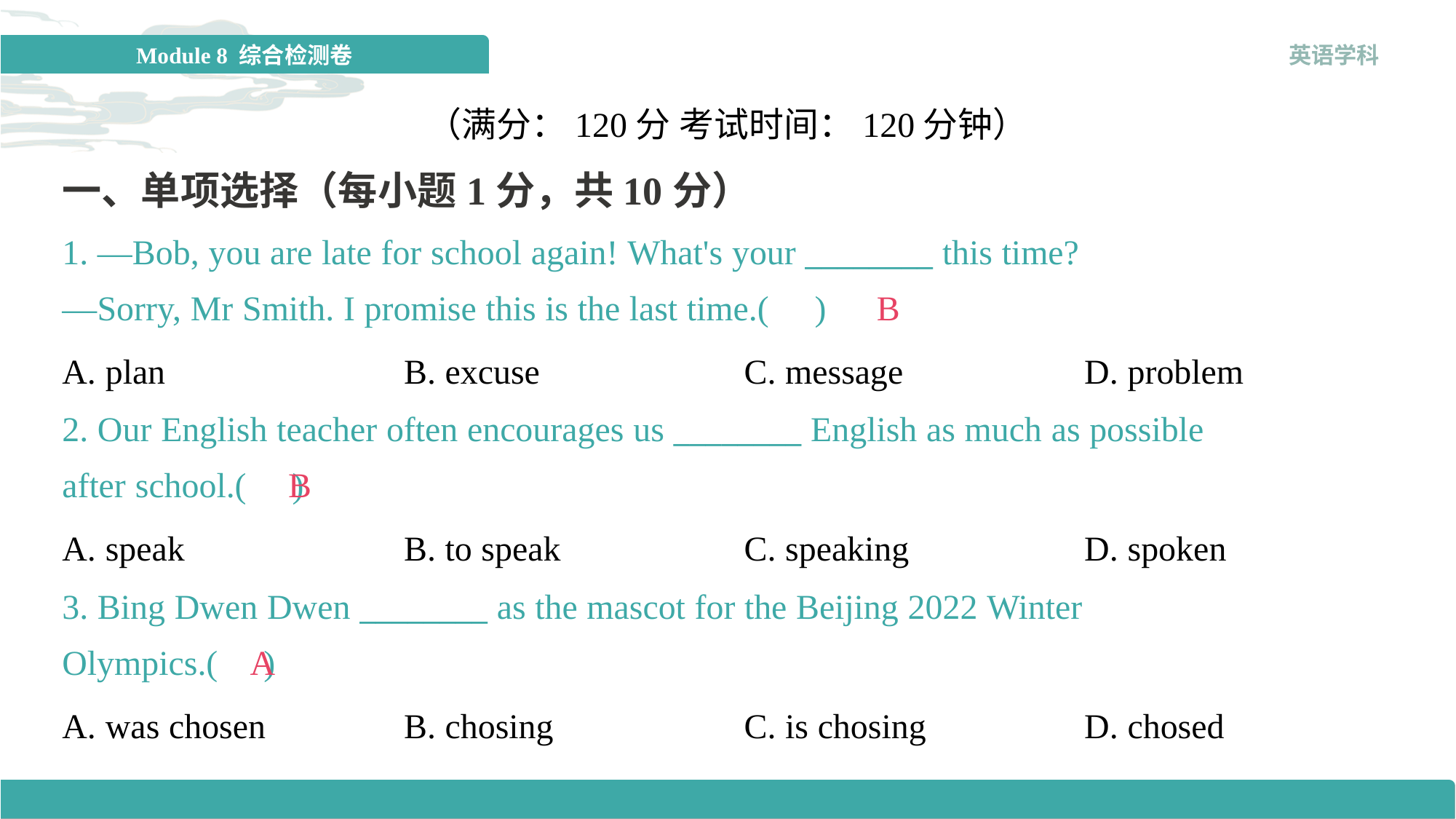

（满分：120分 考试时间：120分钟）
一、单项选择（每小题1分，共10分）
1. —Bob, you are late for school again! What's your ________ this time?
—Sorry, Mr Smith. I promise this is the last time.(     )
B
A. plan	B. excuse	C. message	D. problem
2. Our English teacher often encourages us ________ English as much as possible
after school.(     )
B
A. speak	B. to speak	C. speaking	D. spoken
3. Bing Dwen Dwen ________ as the mascot for the Beijing 2022 Winter
Olympics.(     )
A
A. was chosen	B. chosing	C. is chosing	D. chosed